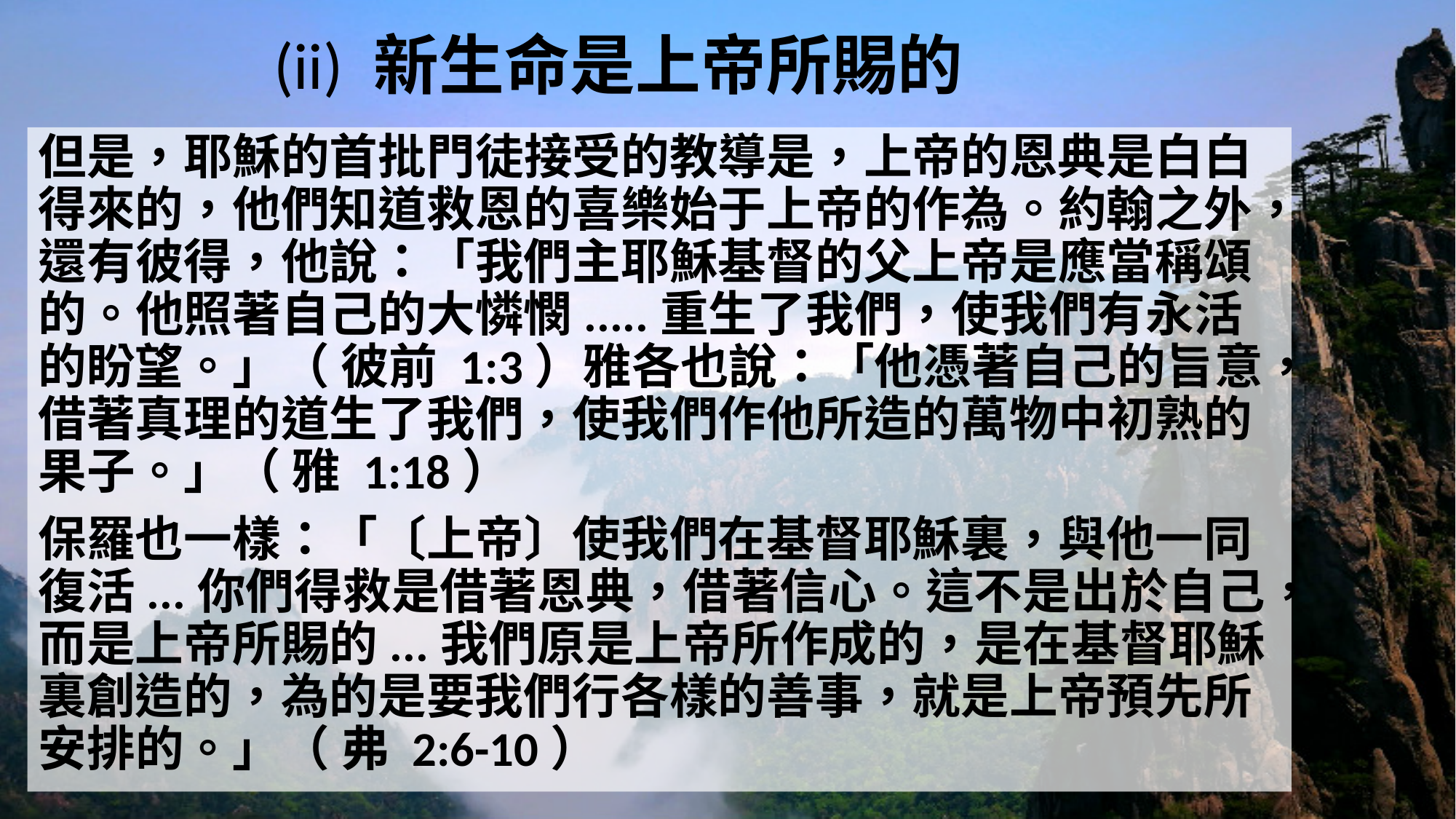

# (ii) 新生命是上帝所賜的
但是，耶穌的首批門徒接受的教導是，上帝的恩典是白白得來的，他們知道救恩的喜樂始于上帝的作為。約翰之外，還有彼得，他說：「我們主耶穌基督的父上帝是應當稱頌的。他照著自己的大憐憫.....重生了我們，使我們有永活的盼望。」（ 彼前 1:3）雅各也說：「他憑著自己的旨意，借著真理的道生了我們，使我們作他所造的萬物中初熟的果子。」（ 雅 1:18）
保羅也一樣：「〔上帝〕使我們在基督耶穌裏，與他一同復活...你們得救是借著恩典，借著信心。這不是出於自己，而是上帝所賜的...我們原是上帝所作成的，是在基督耶穌裏創造的，為的是要我們行各樣的善事，就是上帝預先所安排的。」（ 弗 2:6-10）